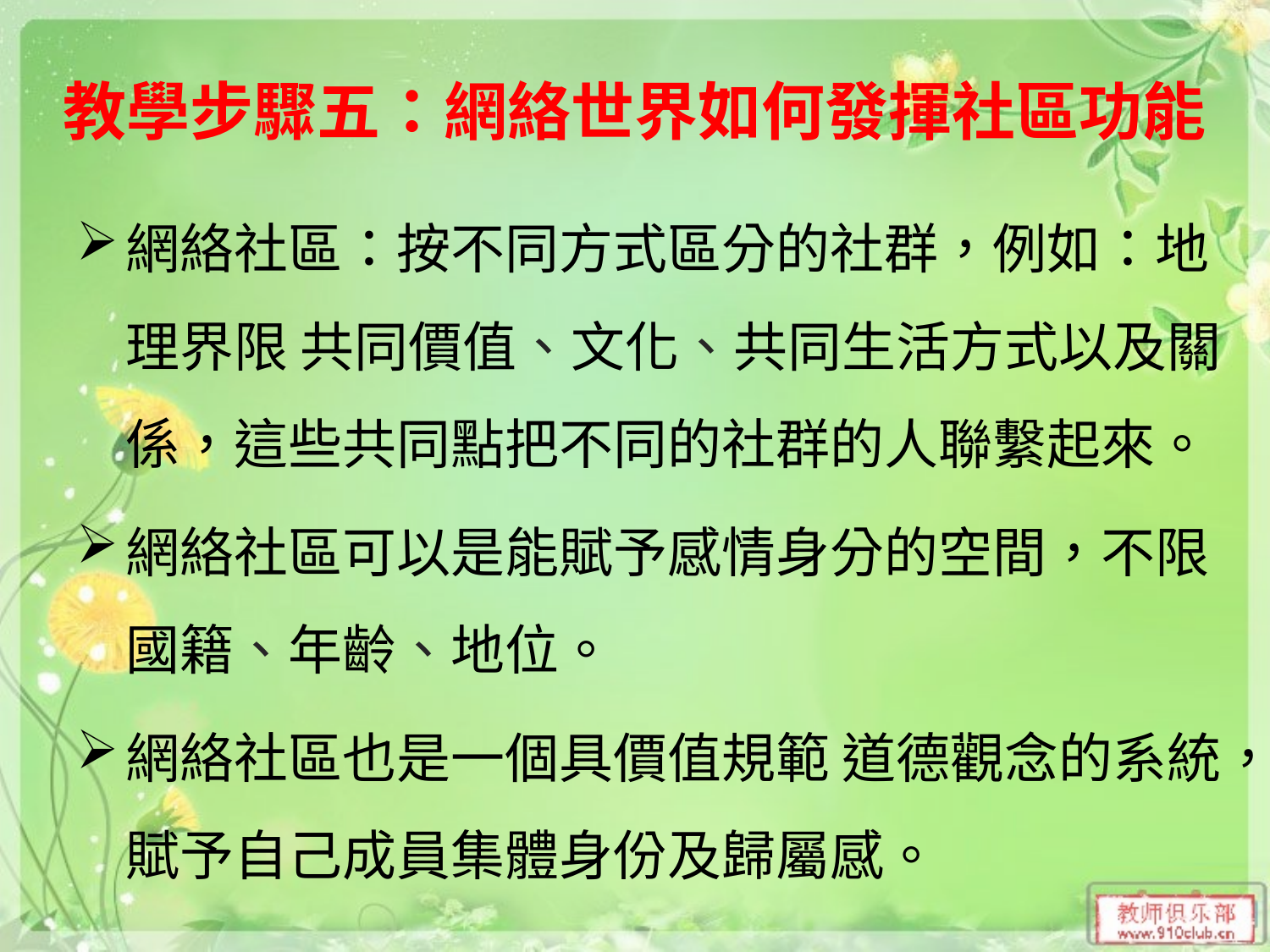

教學步驟五：網絡世界如何發揮社區功能
網絡社區：按不同方式區分的社群，例如：地理界限 共同價值、文化、共同生活方式以及關係，這些共同點把不同的社群的人聯繫起來。
網絡社區可以是能賦予感情身分的空間，不限國籍、年齡、地位。
網絡社區也是一個具價值規範 道德觀念的系統，賦予自己成員集體身份及歸屬感。